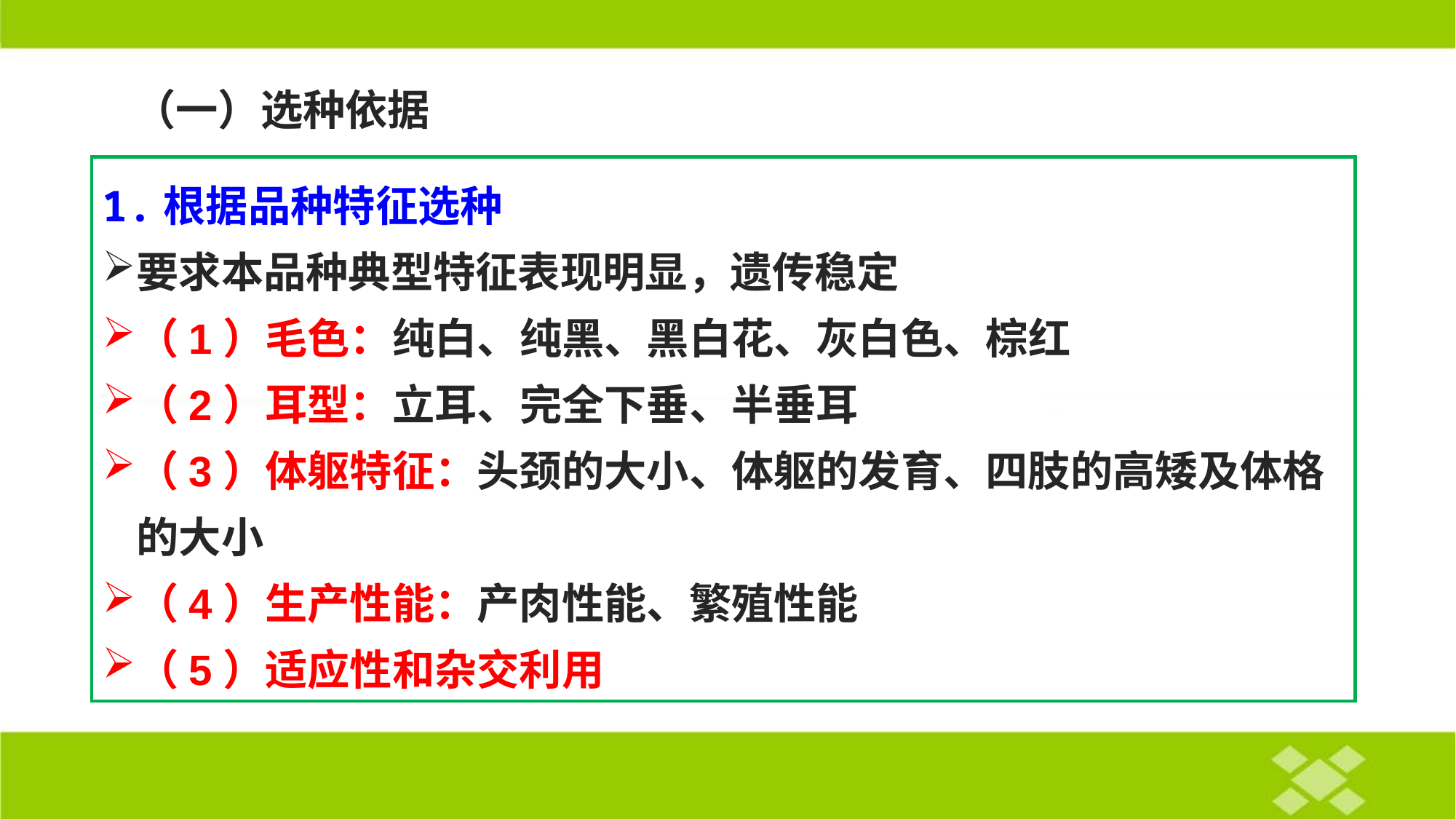

（一）选种依据
1.根据品种特征选种
要求本品种典型特征表现明显，遗传稳定
（1）毛色：纯白、纯黑、黑白花、灰白色、棕红
（2）耳型：立耳、完全下垂、半垂耳
（3）体躯特征：头颈的大小、体躯的发育、四肢的高矮及体格的大小
（4）生产性能：产肉性能、繁殖性能
（5）适应性和杂交利用